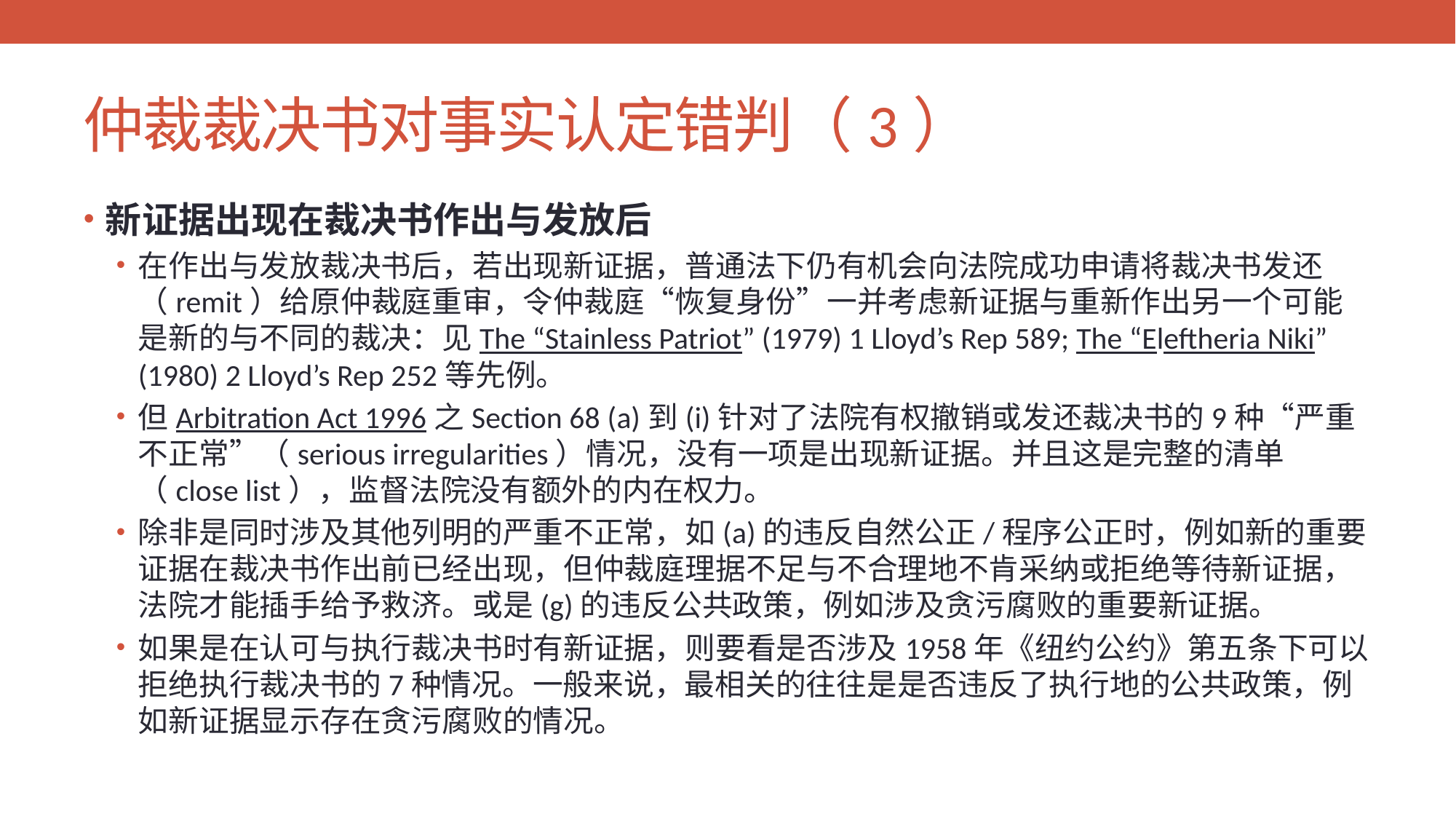

# 仲裁裁决书对事实认定错判（3）
新证据出现在裁决书作出与发放后
在作出与发放裁决书后，若出现新证据，普通法下仍有机会向法院成功申请将裁决书发还（remit）给原仲裁庭重审，令仲裁庭“恢复身份”一并考虑新证据与重新作出另一个可能是新的与不同的裁决：见The “Stainless Patriot” (1979) 1 Lloyd’s Rep 589; The “Eleftheria Niki” (1980) 2 Lloyd’s Rep 252等先例。
但Arbitration Act 1996之Section 68 (a)到(i)针对了法院有权撤销或发还裁决书的9种“严重不正常”（serious irregularities）情况，没有一项是出现新证据。并且这是完整的清单（close list），监督法院没有额外的内在权力。
除非是同时涉及其他列明的严重不正常，如(a)的违反自然公正/程序公正时，例如新的重要证据在裁决书作出前已经出现，但仲裁庭理据不足与不合理地不肯采纳或拒绝等待新证据，法院才能插手给予救济。或是(g)的违反公共政策，例如涉及贪污腐败的重要新证据。
如果是在认可与执行裁决书时有新证据，则要看是否涉及1958年《纽约公约》第五条下可以拒绝执行裁决书的7种情况。一般来说，最相关的往往是是否违反了执行地的公共政策，例如新证据显示存在贪污腐败的情况。